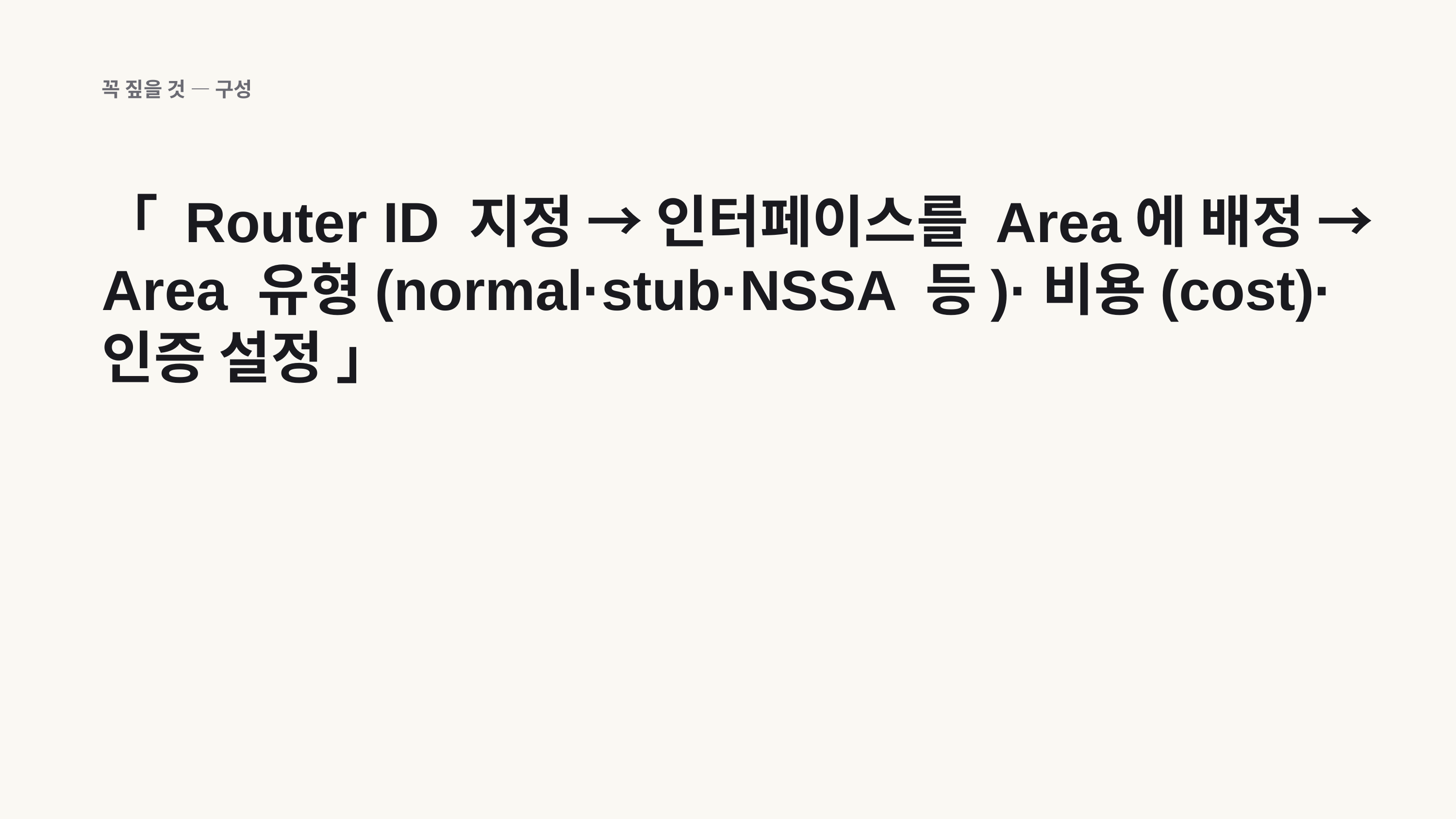

꼭 짚을 것 — 구성
「 Router ID 지정 → 인터페이스를 Area에 배정 → Area 유형(normal·stub·NSSA 등)·비용(cost)·인증 설정 」